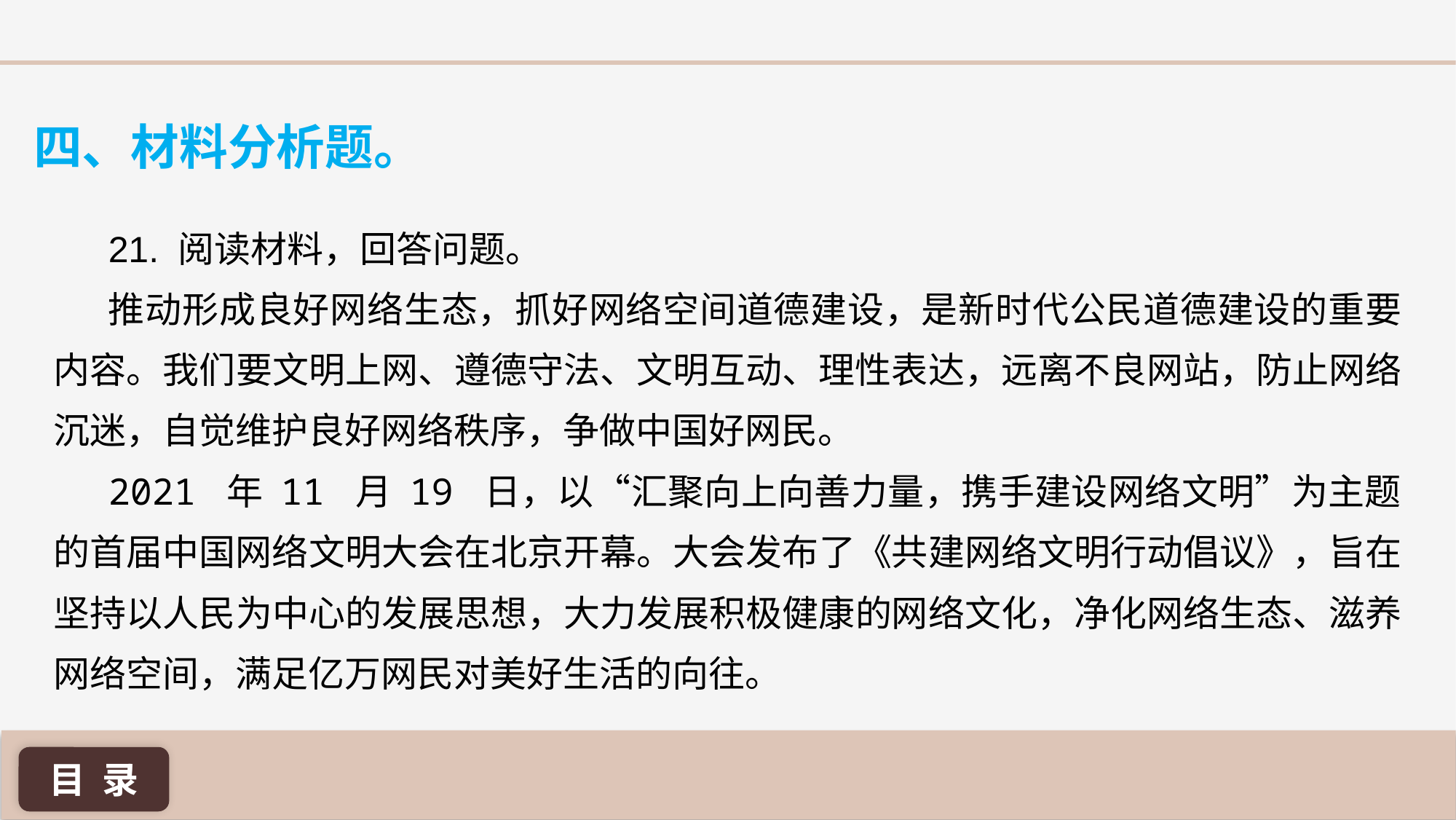

四、材料分析题。
21. 阅读材料，回答问题。
推动形成良好网络生态，抓好网络空间道德建设，是新时代公民道德建设的重要内容。我们要文明上网、遵德守法、文明互动、理性表达，远离不良网站，防止网络沉迷，自觉维护良好网络秩序，争做中国好网民。
2021 年 11 月 19 日，以“汇聚向上向善力量，携手建设网络文明”为主题的首届中国网络文明大会在北京开幕。大会发布了《共建网络文明行动倡议》，旨在坚持以人民为中心的发展思想，大力发展积极健康的网络文化，净化网络生态、滋养网络空间，满足亿万网民对美好生活的向往。